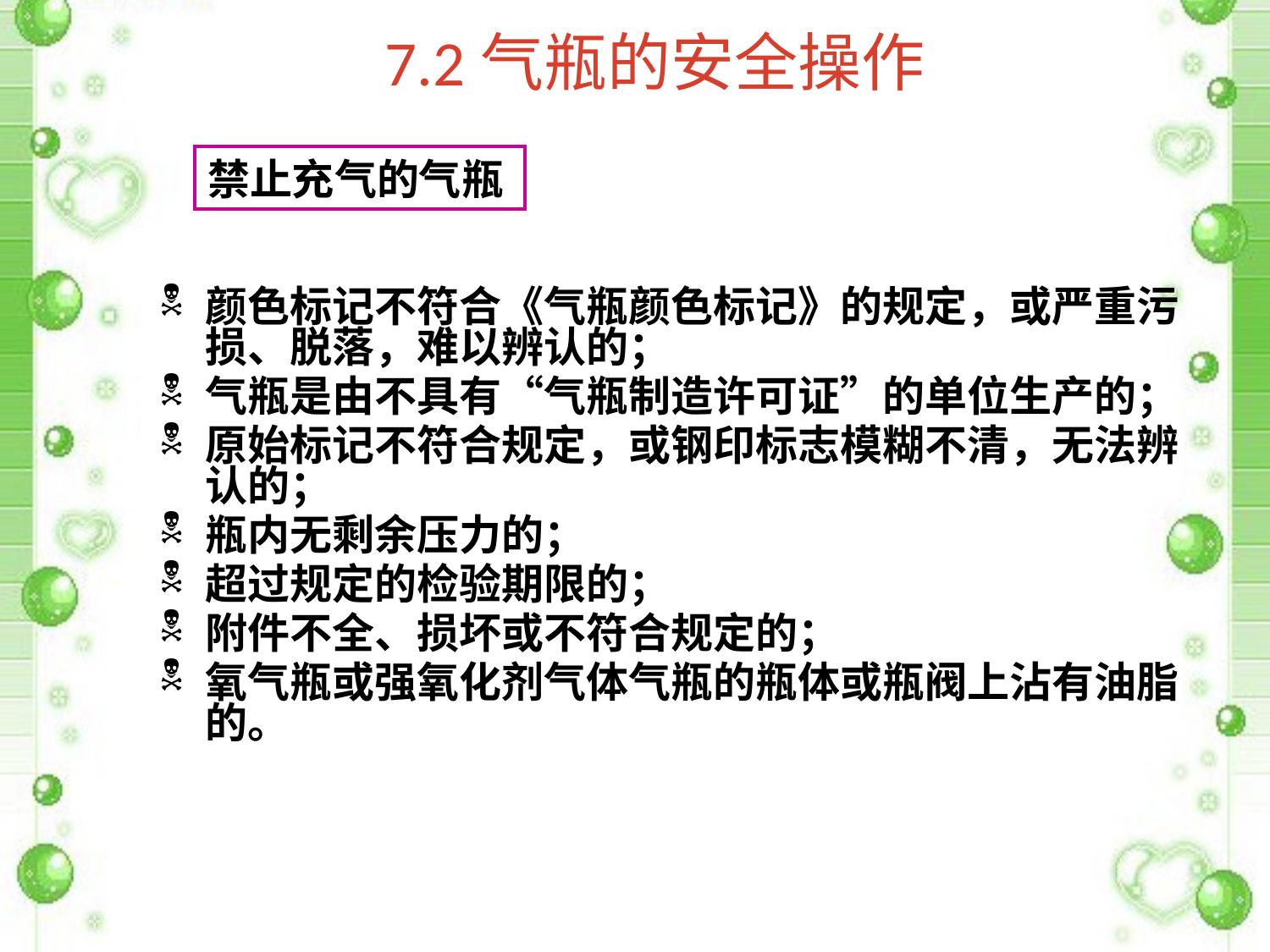

# 7.2气瓶的安全操作
禁止充气的气瓶
颜色标记不符合《气瓶颜色标记》的规定，或严重污损、脱落，难以辨认的；
气瓶是由不具有“气瓶制造许可证”的单位生产的；
原始标记不符合规定，或钢印标志模糊不清，无法辨认的；
瓶内无剩余压力的；
超过规定的检验期限的；
附件不全、损坏或不符合规定的；
氧气瓶或强氧化剂气体气瓶的瓶体或瓶阀上沾有油脂的。